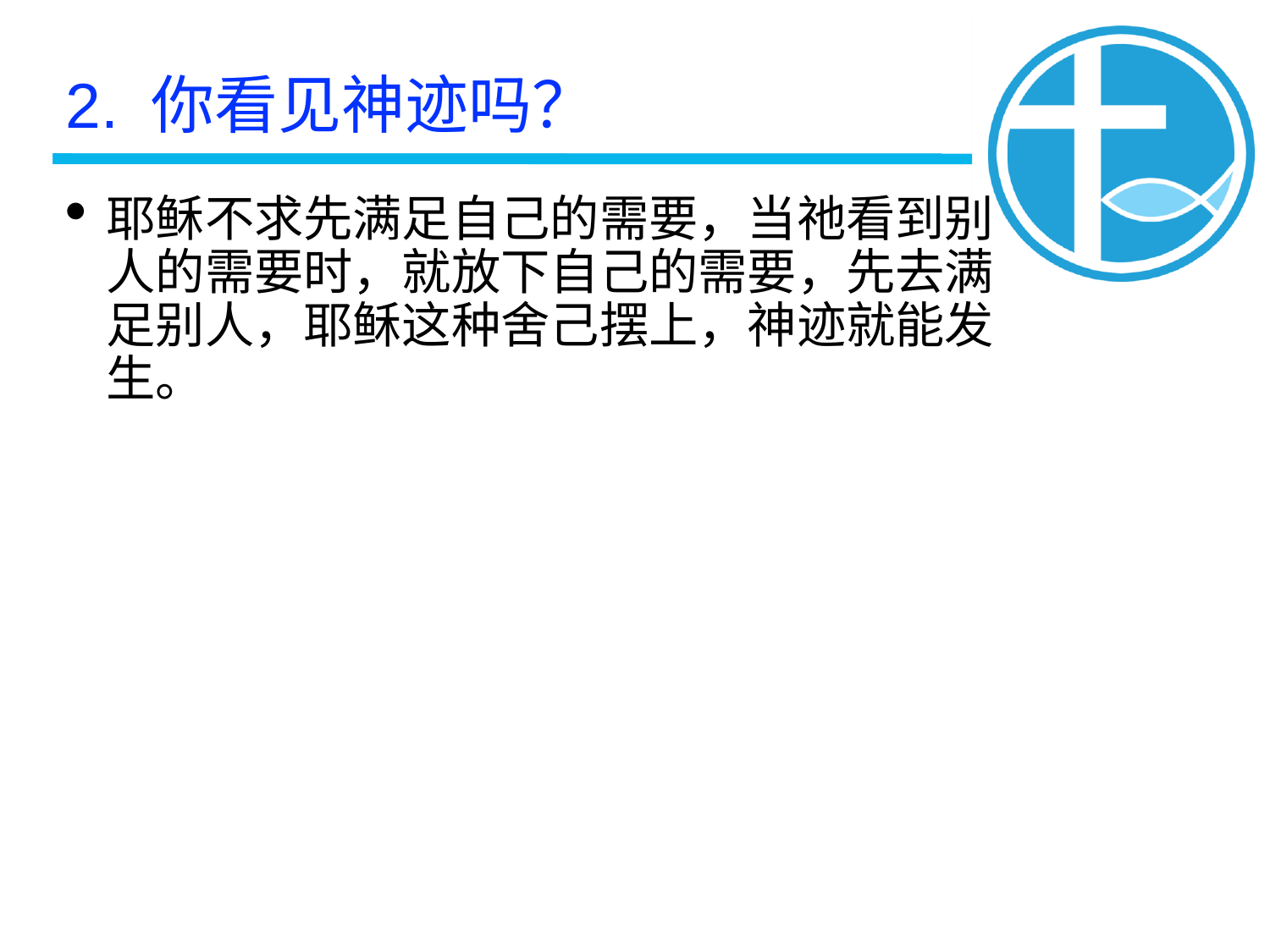

2. 你看见神迹吗？
耶稣不求先满足自己的需要，当祂看到别人的需要时，就放下自己的需要，先去满足别人，耶稣这种舍己摆上，神迹就能发生。